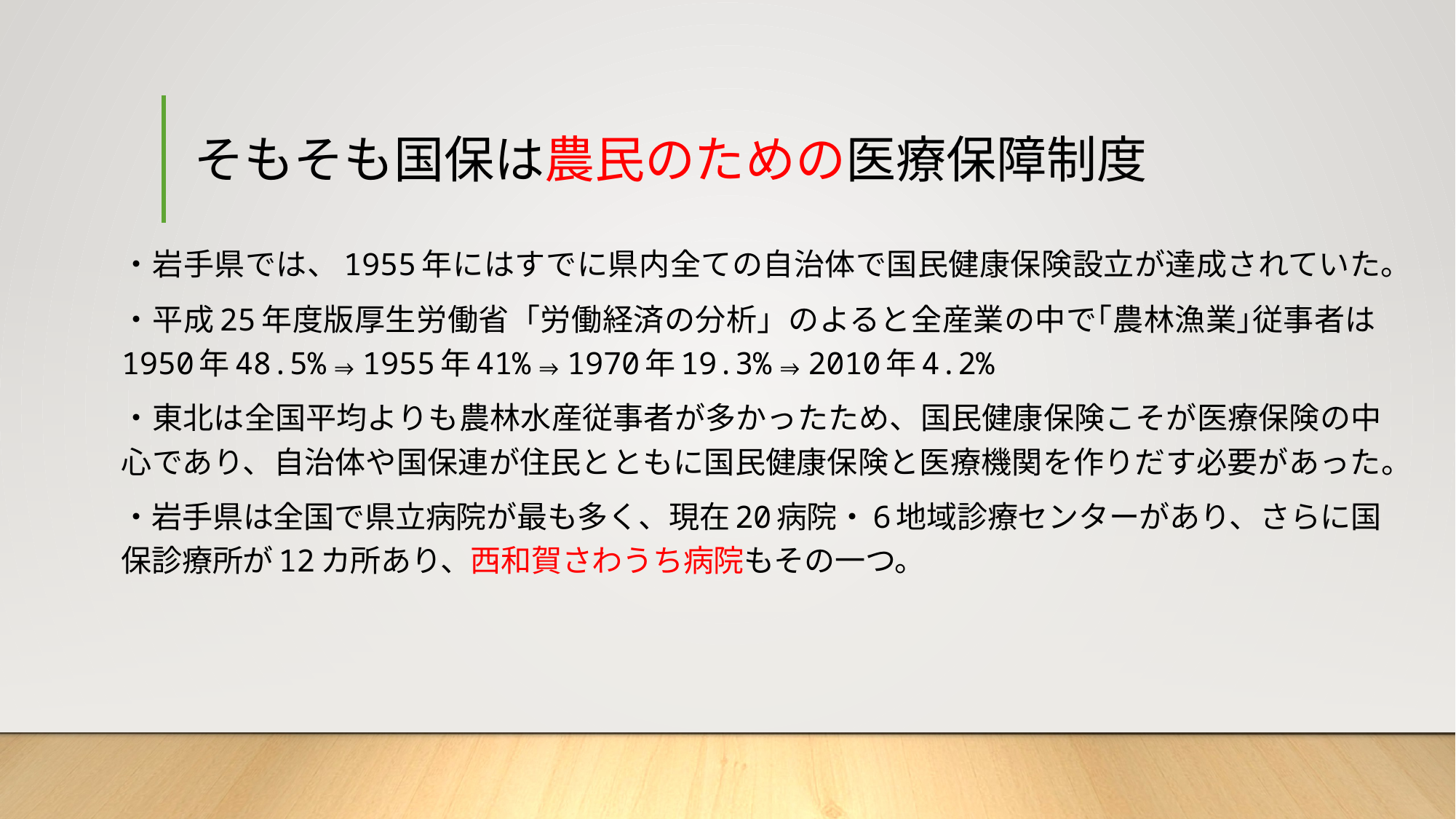

# そもそも国保は農民のための医療保障制度
・岩手県では、1955年にはすでに県内全ての自治体で国民健康保険設立が達成されていた。
・平成25年度版厚生労働省「労働経済の分析」のよると全産業の中で｢農林漁業｣従事者は1950年48.5%⇒1955年41%⇒1970年19.3%⇒2010年4.2%
・東北は全国平均よりも農林水産従事者が多かったため、国民健康保険こそが医療保険の中心であり、自治体や国保連が住民とともに国民健康保険と医療機関を作りだす必要があった。
・岩手県は全国で県立病院が最も多く、現在20病院・6地域診療センターがあり、さらに国保診療所が12カ所あり、西和賀さわうち病院もその一つ。